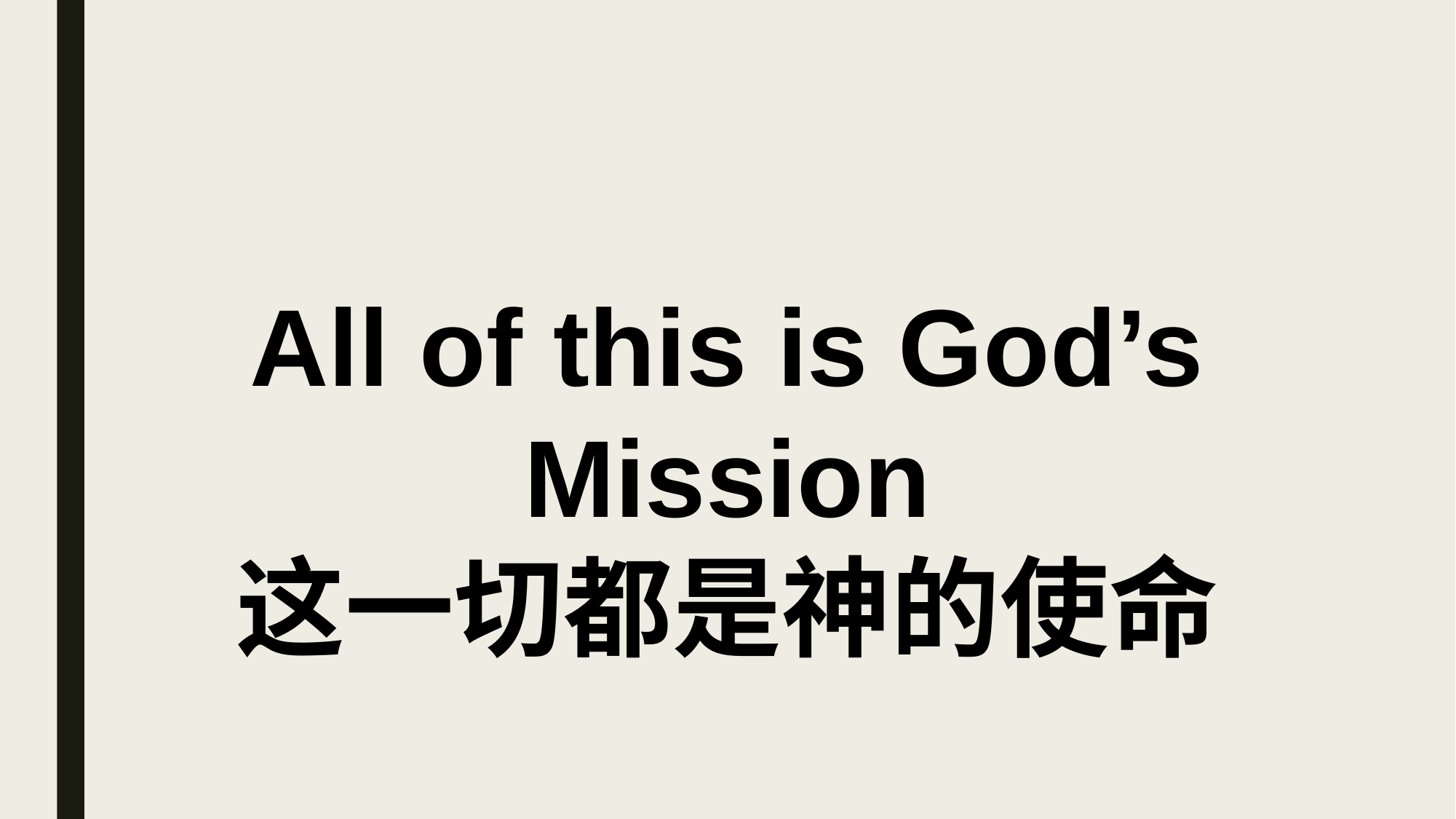

All of this is God’s Mission
这一切都是神的使命